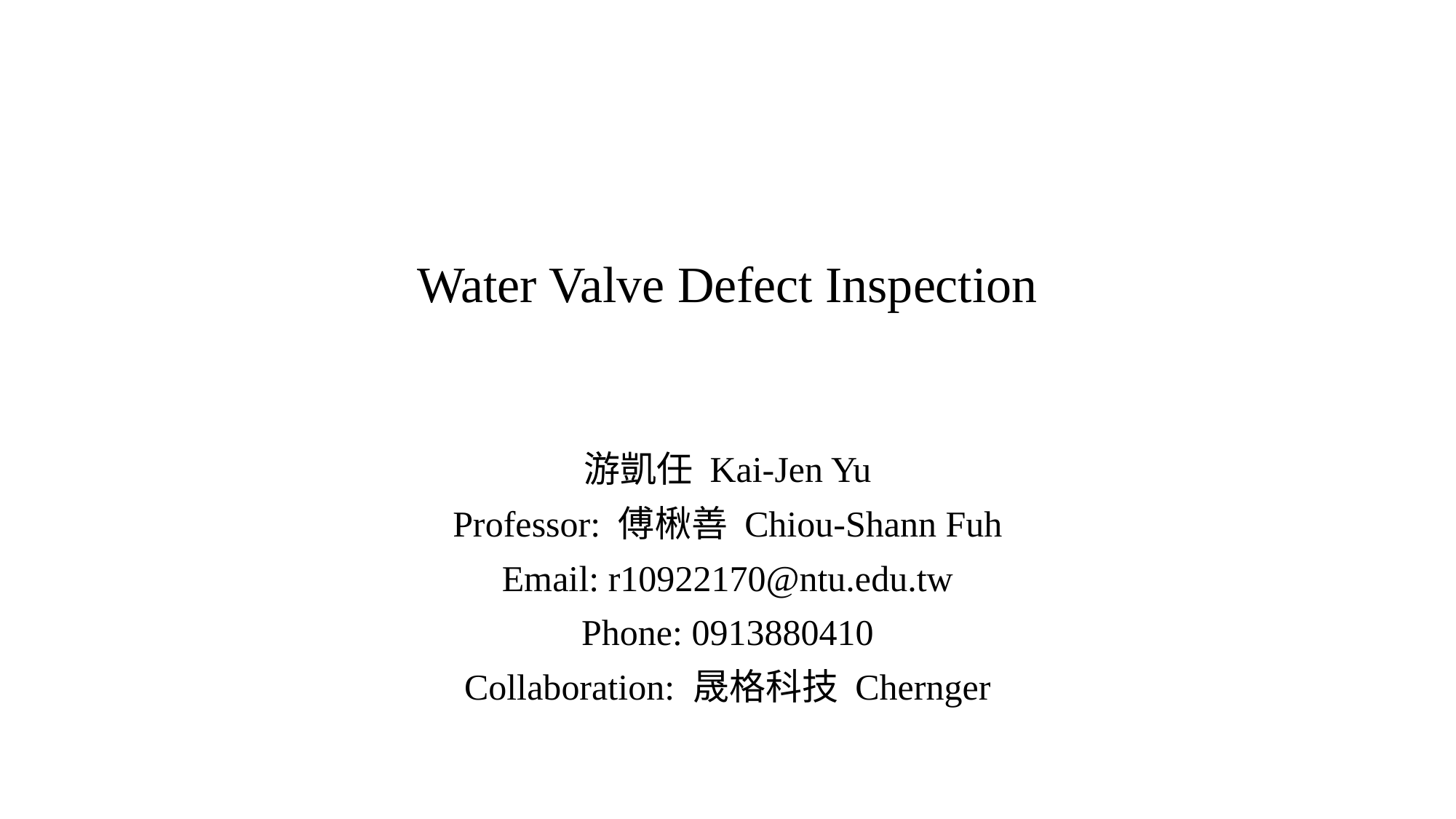

# Water Valve Defect Inspection
游凱任 Kai-Jen Yu
Professor: 傅楸善 Chiou-Shann Fuh
Email: r10922170@ntu.edu.tw
Phone: 0913880410
Collaboration: 晟格科技 Chernger